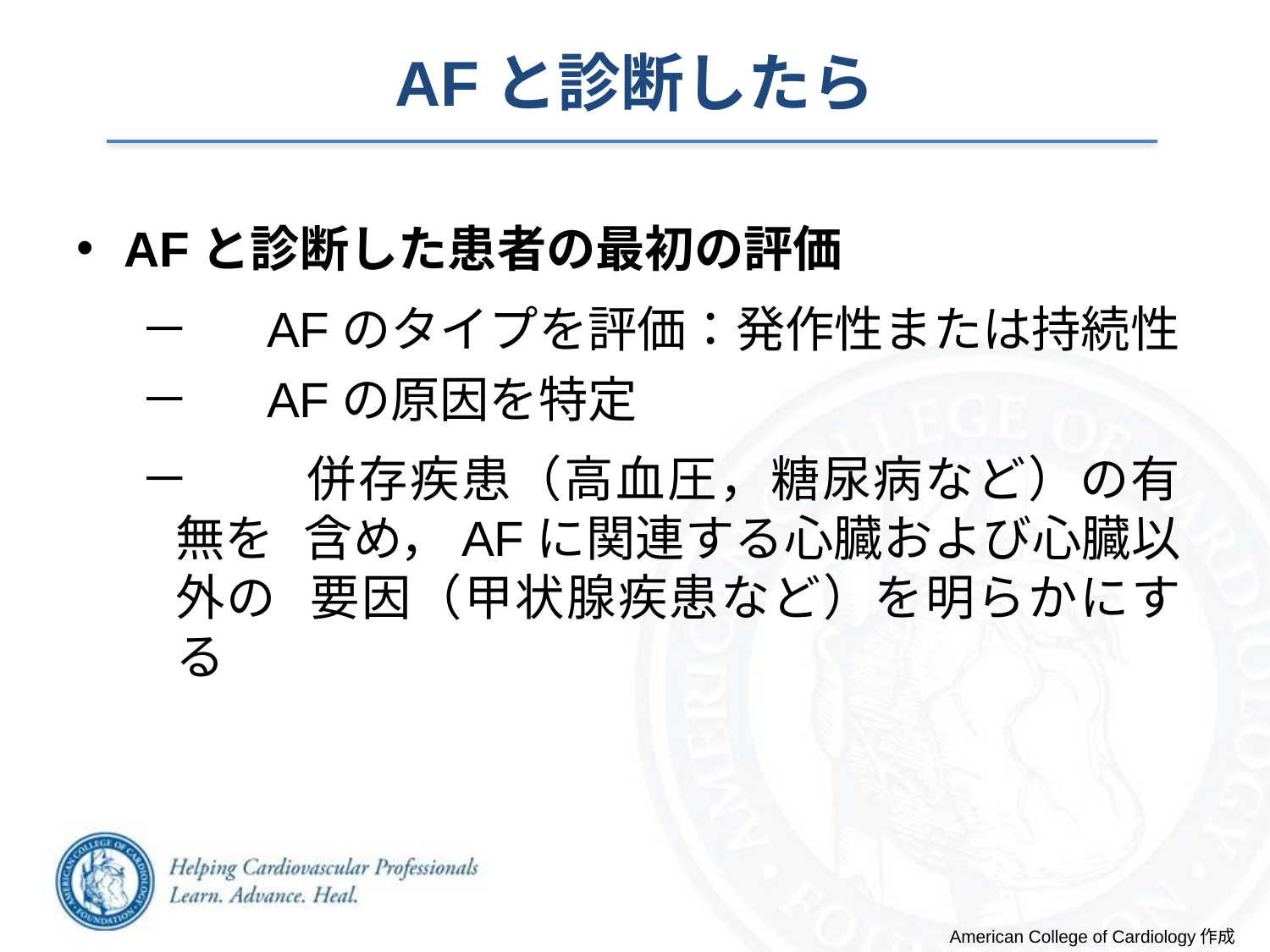

AFと診断したら
AFと診断した患者の最初の評価
－ 	AFのタイプを評価：発作性または持続性
－ 	AFの原因を特定
－	併存疾患（高血圧，糖尿病など）の有無を 	含め，AFに関連する心臓および心臓以外の 	要因（甲状腺疾患など）を明らかにする

American College of Cardiology作成